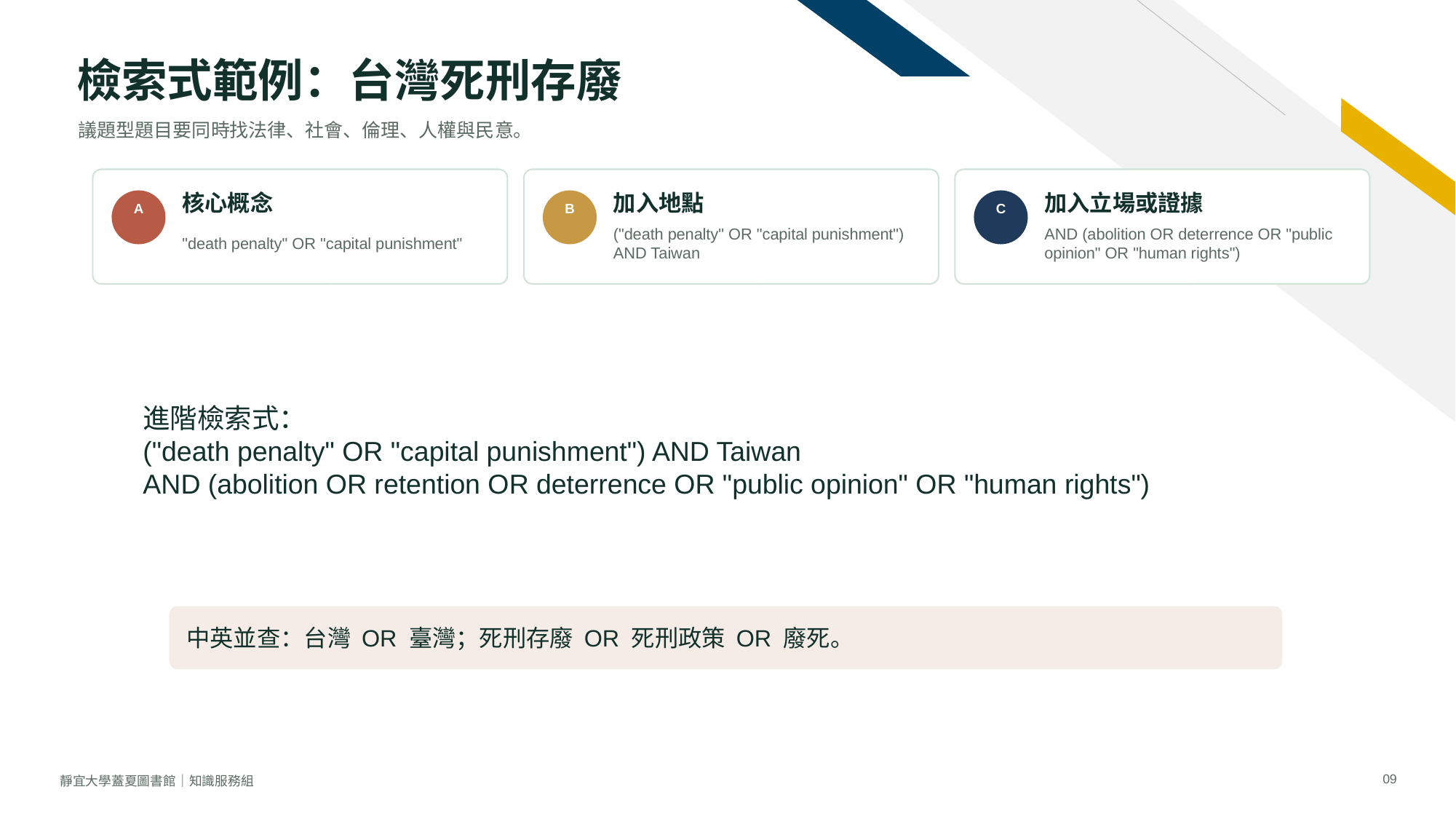

檢索式範例：台灣死刑存廢
議題型題目要同時找法律、社會、倫理、人權與民意。

核心概念
加入地點
加入立場或證據

A
B
C
"death penalty" OR "capital punishment"
("death penalty" OR "capital punishment") AND Taiwan
AND (abolition OR deterrence OR "public opinion" OR "human rights")

進階檢索式：
("death penalty" OR "capital punishment") AND Taiwan
AND (abolition OR retention OR deterrence OR "public opinion" OR "human rights")

中英並查：台灣 OR 臺灣；死刑存廢 OR 死刑政策 OR 廢死。
09
靜宜大學蓋夏圖書館｜知識服務組